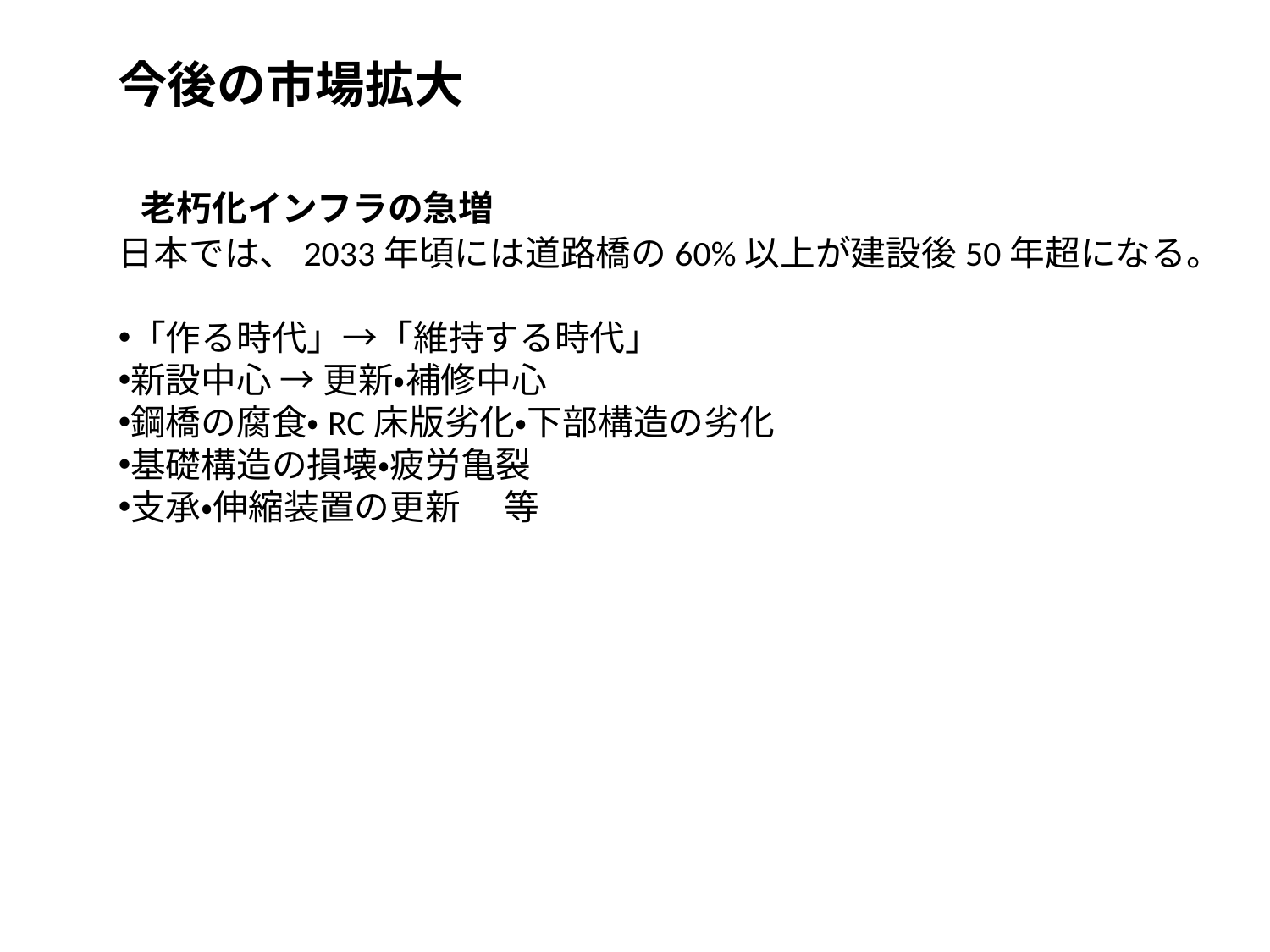

今後の市場拡大

 老朽化インフラの急増
日本では、2033年頃には道路橋の60%以上が建設後50年超になる。

「作る時代」→「維持する時代」
新設中心 → 更新・補修中心
鋼橋の腐食・RC床版劣化・下部構造の劣化
基礎構造の損壊・疲労亀裂
支承・伸縮装置の更新 　等